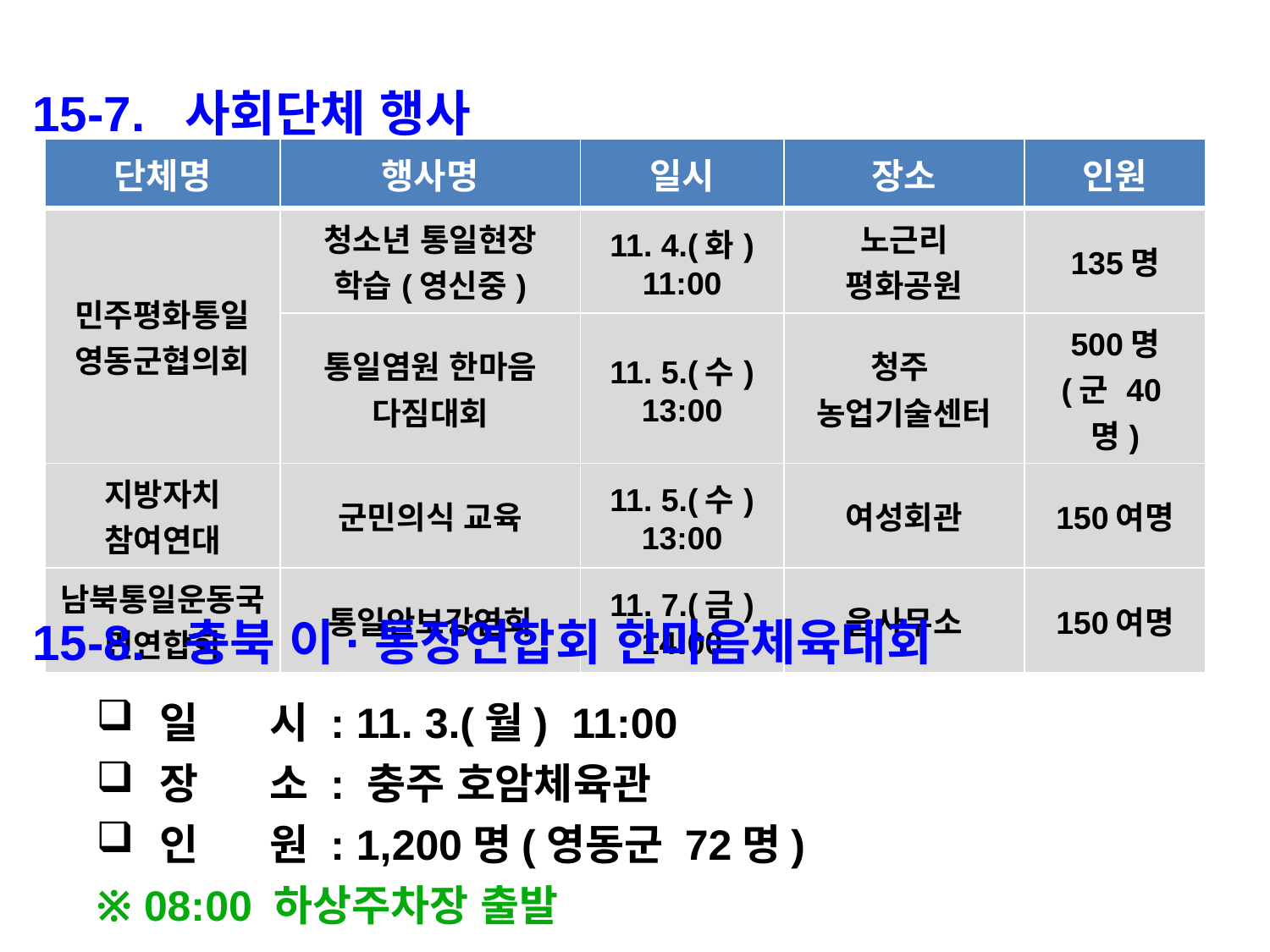

15-7.  사회단체 행사

| 단체명 | 행사명 | 일시 | 장소 | 인원 |
| --- | --- | --- | --- | --- |
| 민주평화통일 영동군협의회 | 청소년 통일현장 학습(영신중) | 11. 4.(화) 11:00 | 노근리 평화공원 | 135명 |
|  | 통일염원 한마음 다짐대회 | 11. 5.(수) 13:00 | 청주 농업기술센터 | 500명 (군 40명) |
| 지방자치 참여연대 | 군민의식 교육 | 11. 5.(수) 13:00 | 여성회관 | 150여명 |
| 남북통일운동국민연합회 | 통일안보강연회 | 11. 7.(금) 14:00 | 읍사무소 | 150여명 |
15-8.  충북 이·통장연합회 한마음체육대회
일      시 : 11. 3.(월)  11:00
장      소 : 충주 호암체육관
인      원 : 1,200명(영동군 72명)
※ 08:00 하상주차장 출발